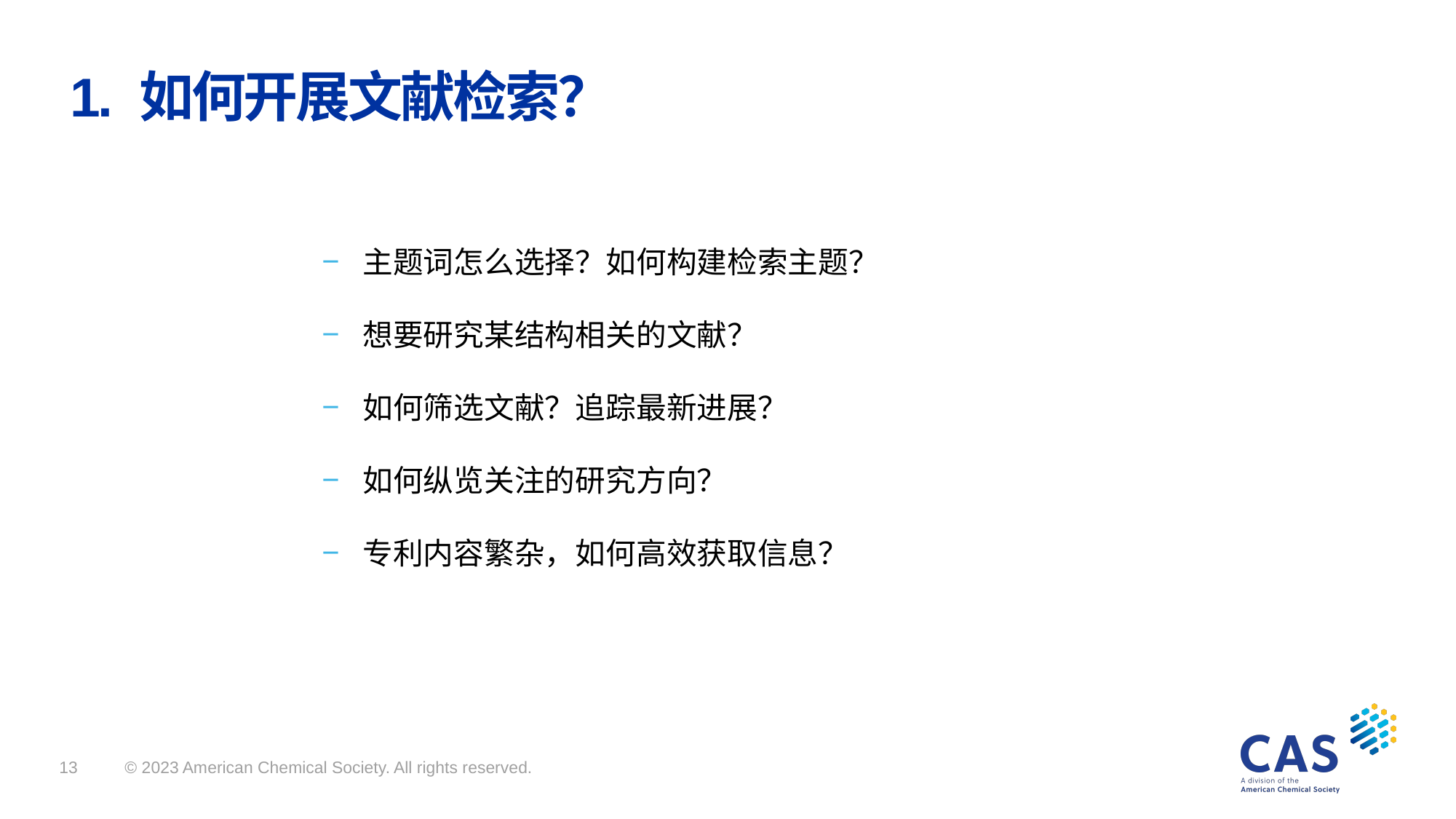

1. 如何开展文献检索？
主题词怎么选择？如何构建检索主题？
想要研究某结构相关的文献？
如何筛选文献？追踪最新进展？
如何纵览关注的研究方向？
专利内容繁杂，如何高效获取信息？

© 2023 American Chemical Society. All rights reserved.
13